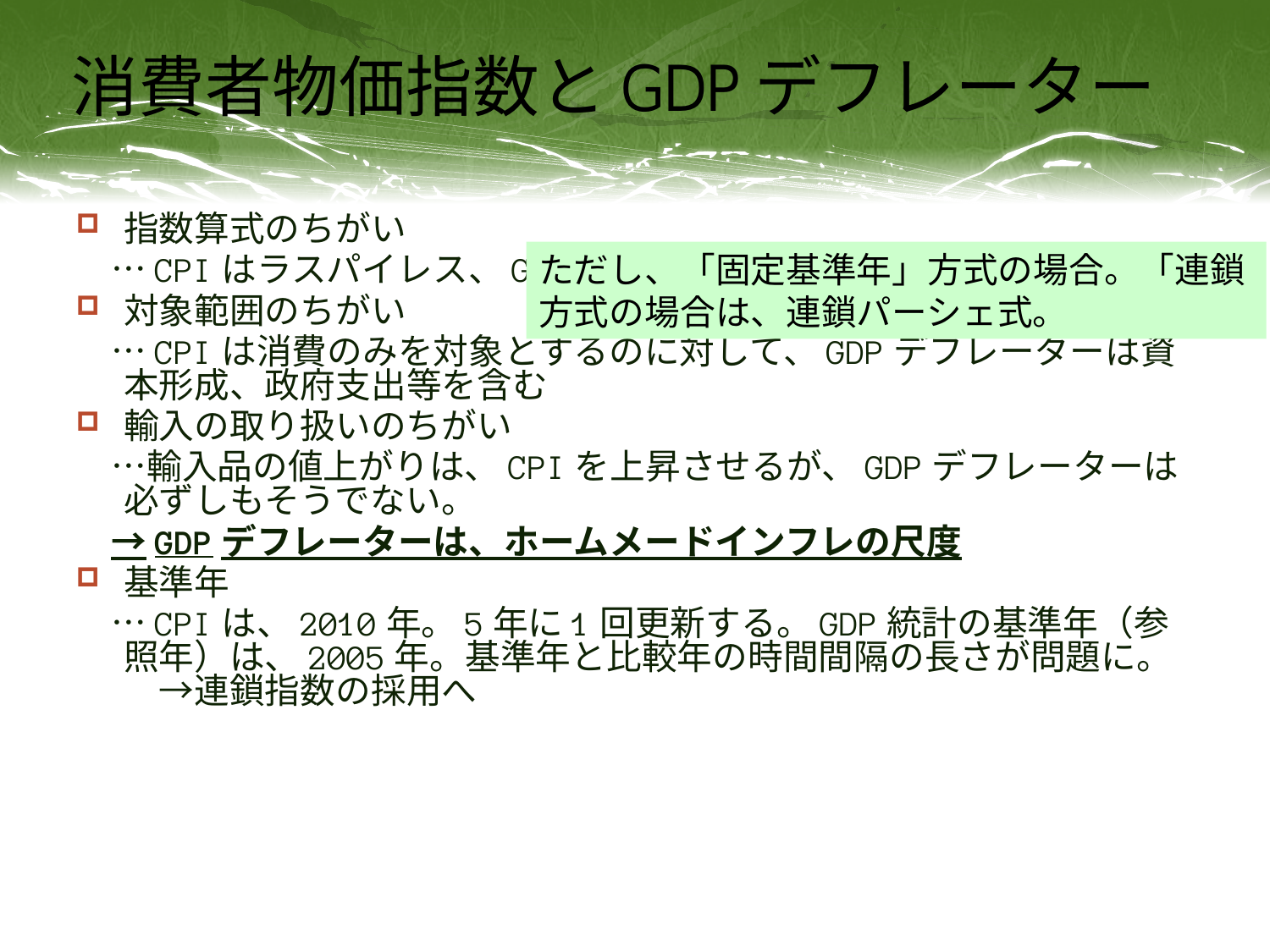

# 消費者物価指数とGDPデフレーター
指数算式のちがい
　…CPIはラスパイレス、GDPデフレーターはパーシェ
対象範囲のちがい
　…CPIは消費のみを対象とするのに対して、GDPデフレーターは資本形成、政府支出等を含む
輸入の取り扱いのちがい
　…輸入品の値上がりは、CPIを上昇させるが、GDPデフレーターは必ずしもそうでない。
　→GDPデフレーターは、ホームメードインフレの尺度
基準年
　…CPIは、2010年。5年に1回更新する。GDP統計の基準年（参照年）は、2005年。基準年と比較年の時間間隔の長さが問題に。　→連鎖指数の採用へ

ただし、「固定基準年」方式の場合。「連鎖方式の場合は、連鎖パーシェ式。